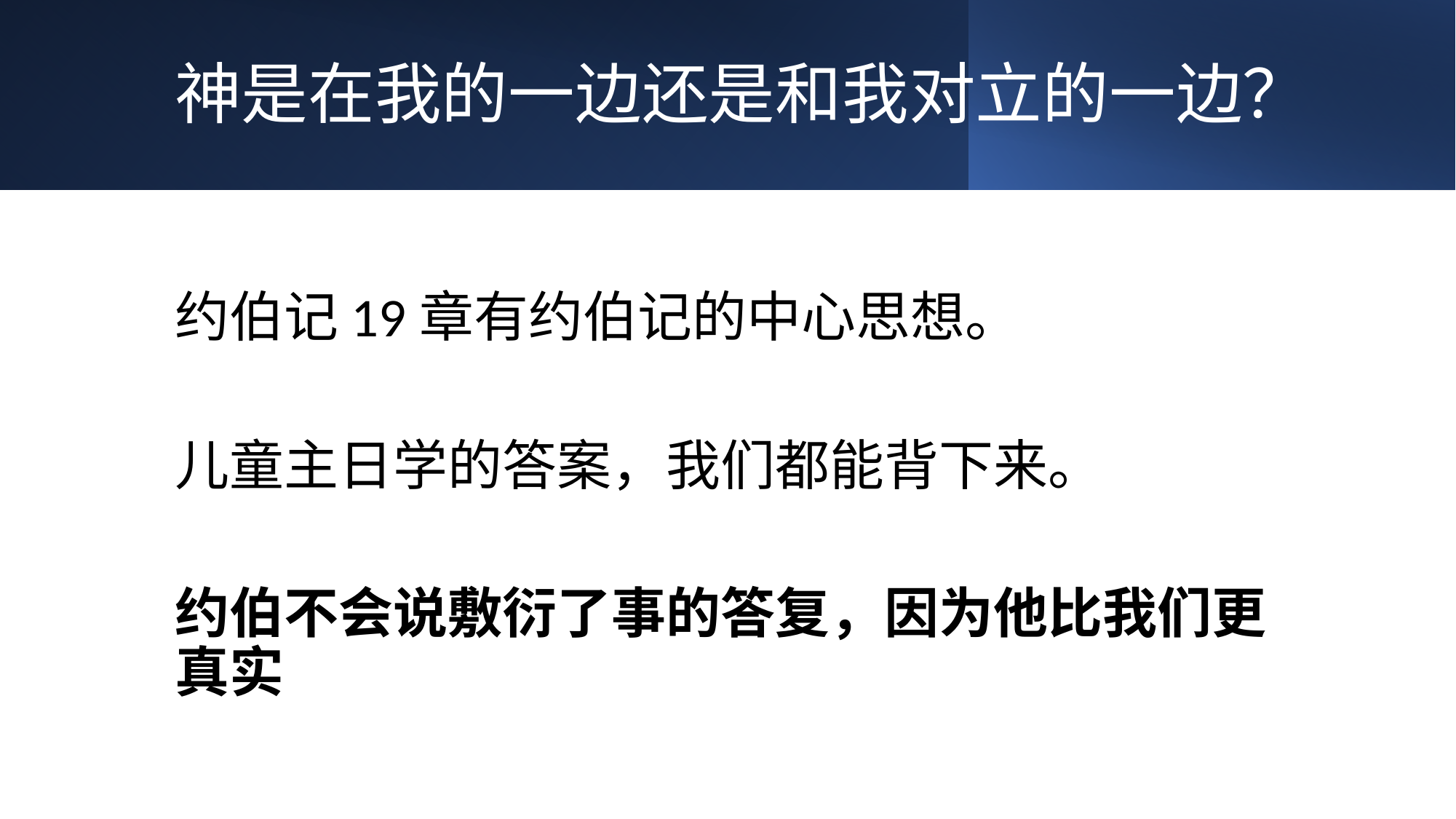

# 神是在我的一边还是和我对立的一边？
约伯记19章有约伯记的中心思想。

儿童主日学的答案，我们都能背下来。

约伯不会说敷衍了事的答复，因为他比我们更真实